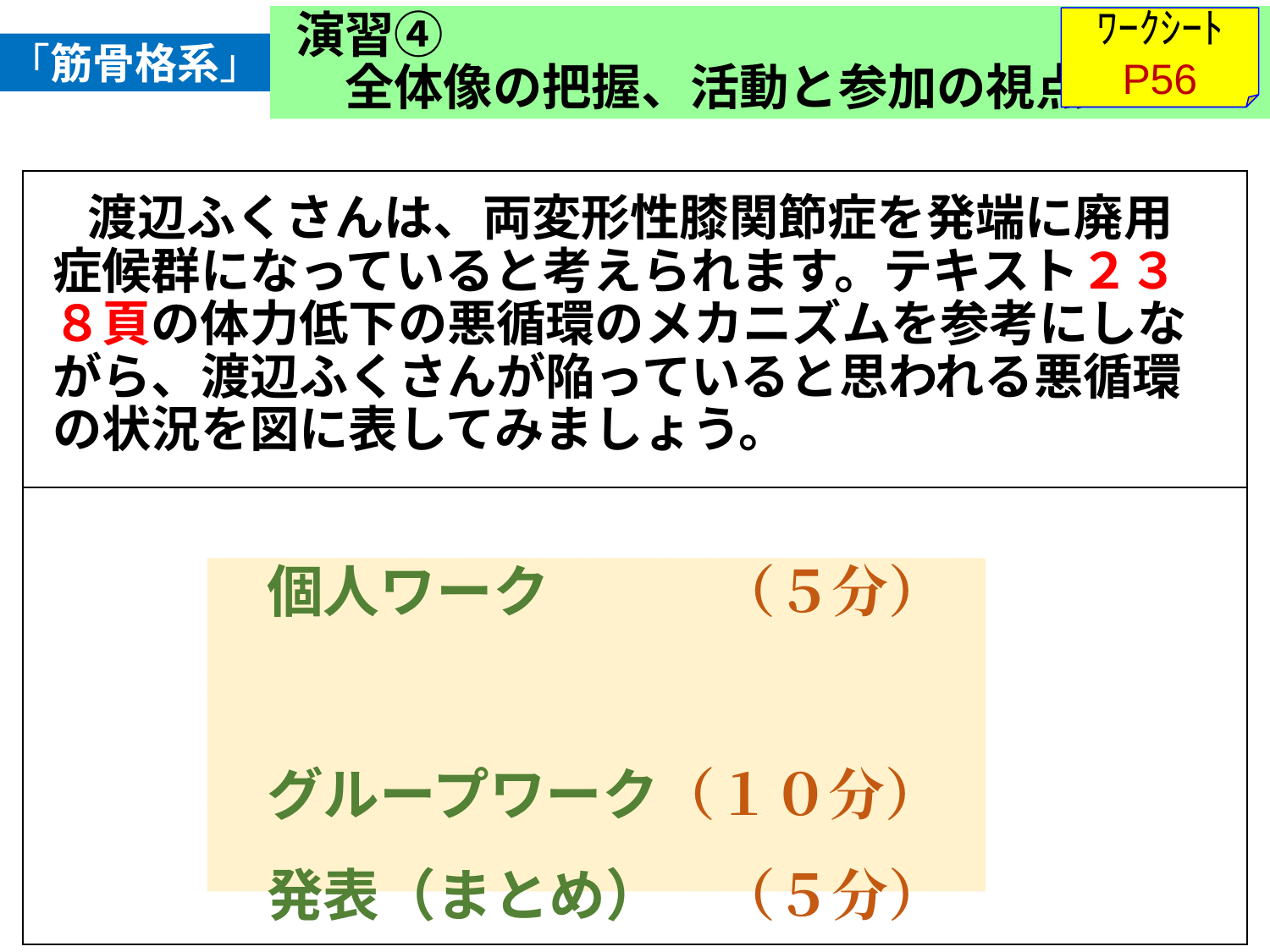

「筋骨格系」
演習④
　全体像の把握、活動と参加の視点
ﾜｰｸｼｰﾄ
P56
| 渡辺ふくさんは、両変形性膝関節症を発端に廃用症候群になっていると考えられます。テキスト２３８頁の体力低下の悪循環のメカニズムを参考にしながら、渡辺ふくさんが陥っていると思われる悪循環の状況を図に表してみましょう。 |
| --- |
|  |
個人ワーク　　　（５分）
グループワーク（１０分）
発表（まとめ）　（５分）